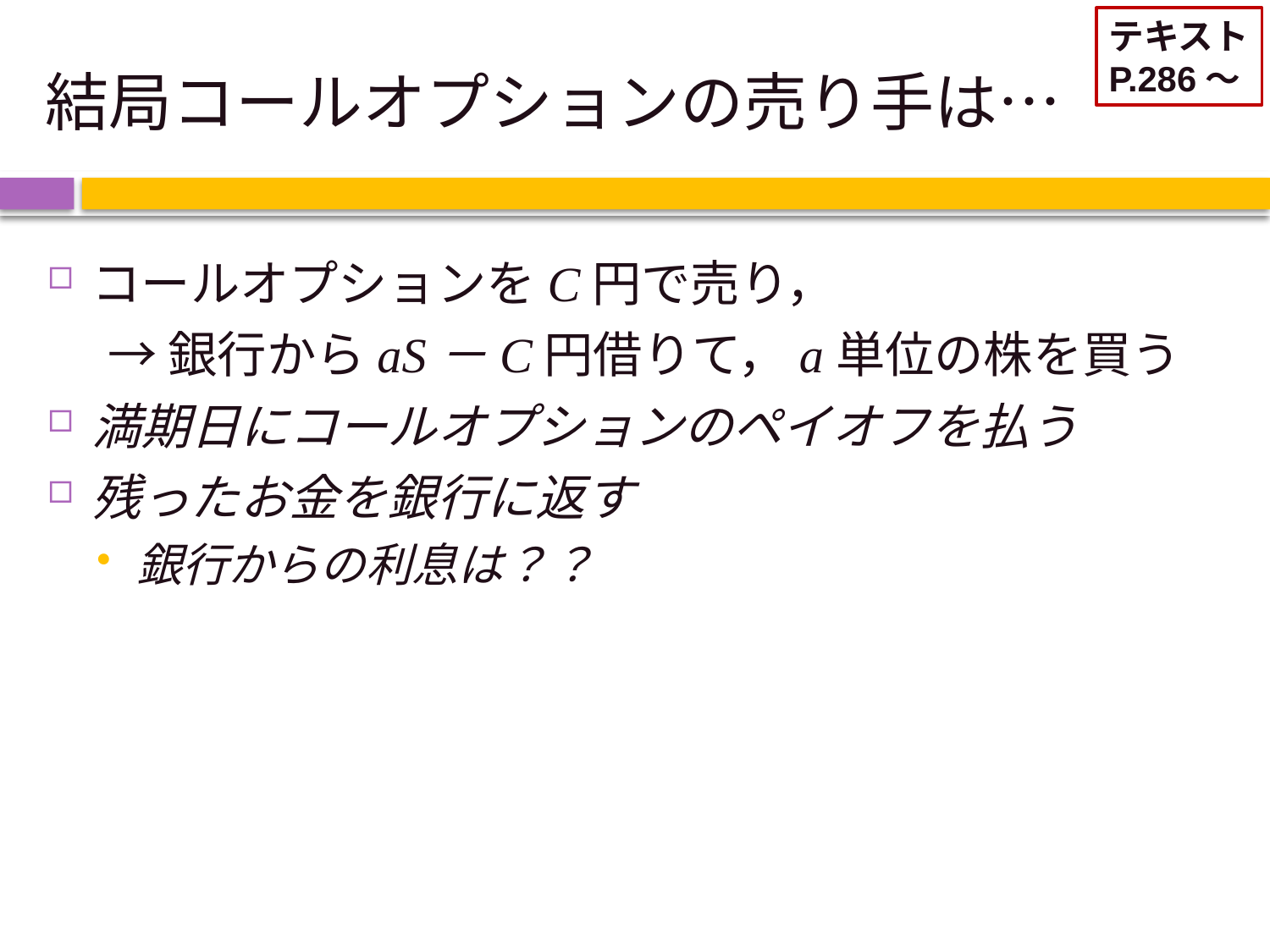

テキスト
P.286～
# 結局コールオプションの売り手は…
コールオプションをC円で売り，
　 → 銀行からaS－C円借りて，a単位の株を買う
満期日にコールオプションのペイオフを払う
残ったお金を銀行に返す
銀行からの利息は？？